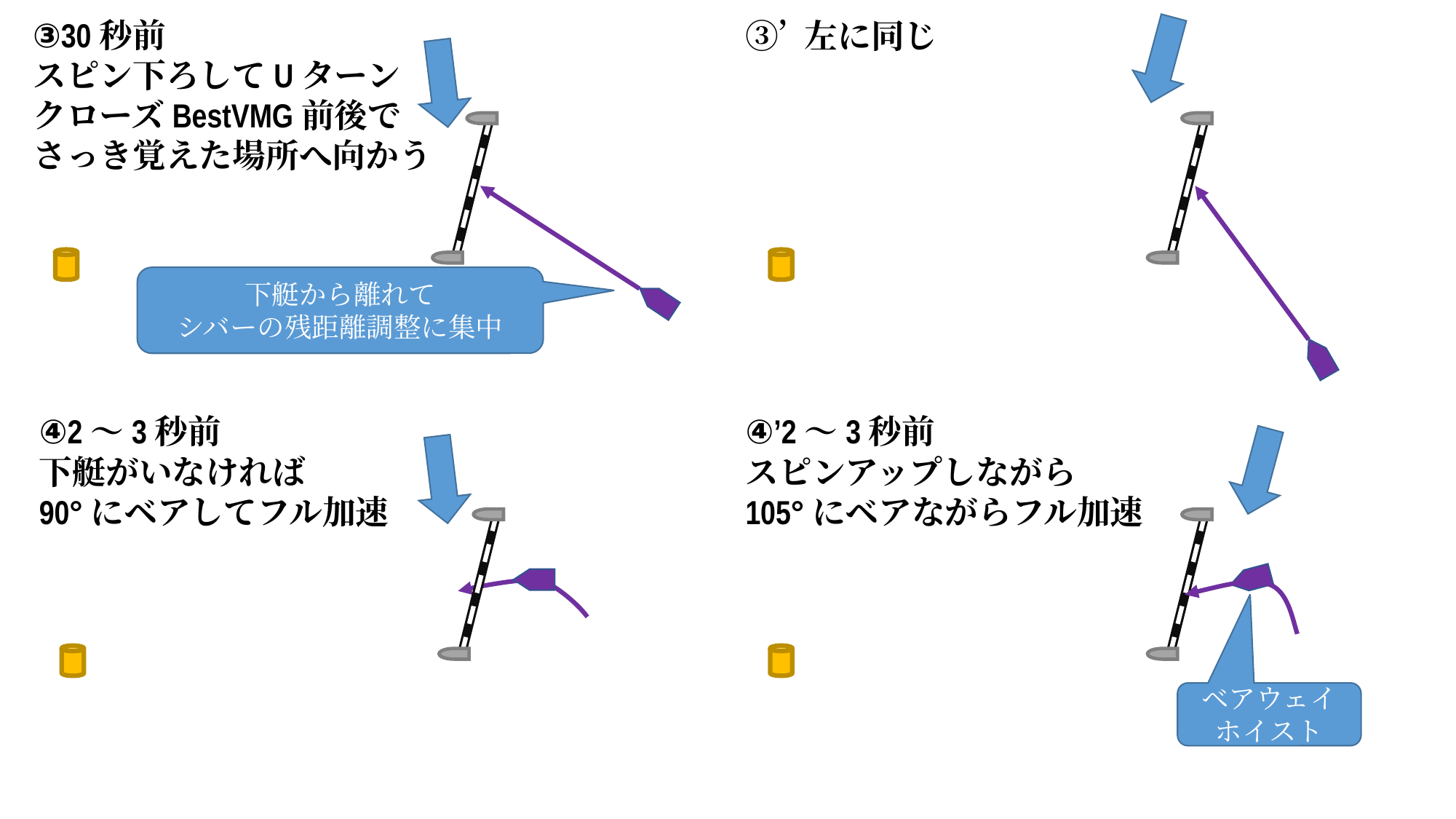

③30秒前
スピン下ろしてUターン
クローズBestVMG前後で
さっき覚えた場所へ向かう
③’ 左に同じ

下艇から離れて
シバーの残距離調整に集中

④2～3秒前
下艇がいなければ
90°にベアしてフル加速

④’2～3秒前
スピンアップしながら
105°にベアながらフル加速

ベアウェイ
ホイスト